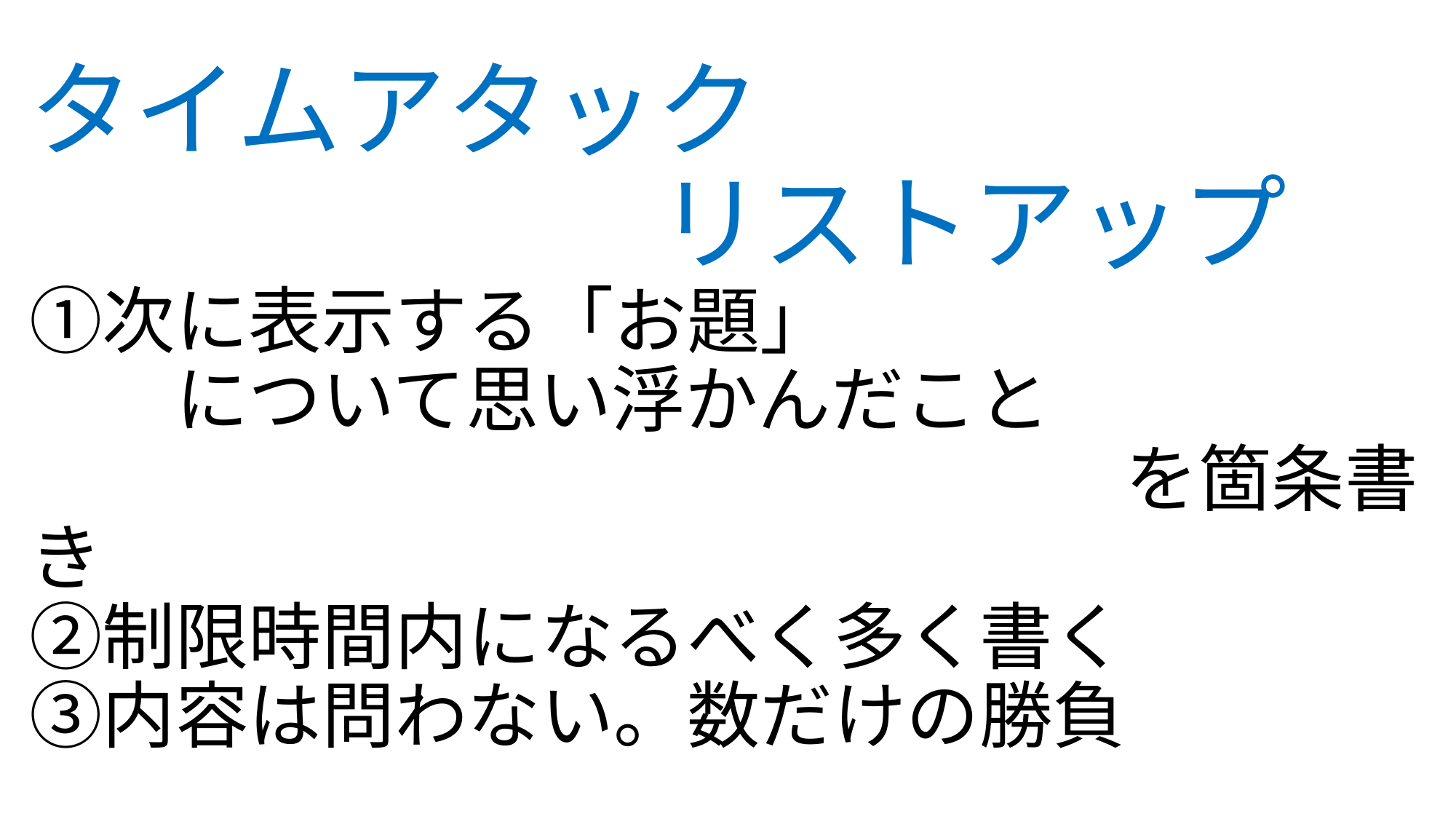

# タイムアタック 　　　　　　リストアップ ①次に表示する「お題」 　　について思い浮かんだこと 　　　　　　　　　　　　　　　を箇条書き ②制限時間内になるべく多く書く ③内容は問わない。数だけの勝負